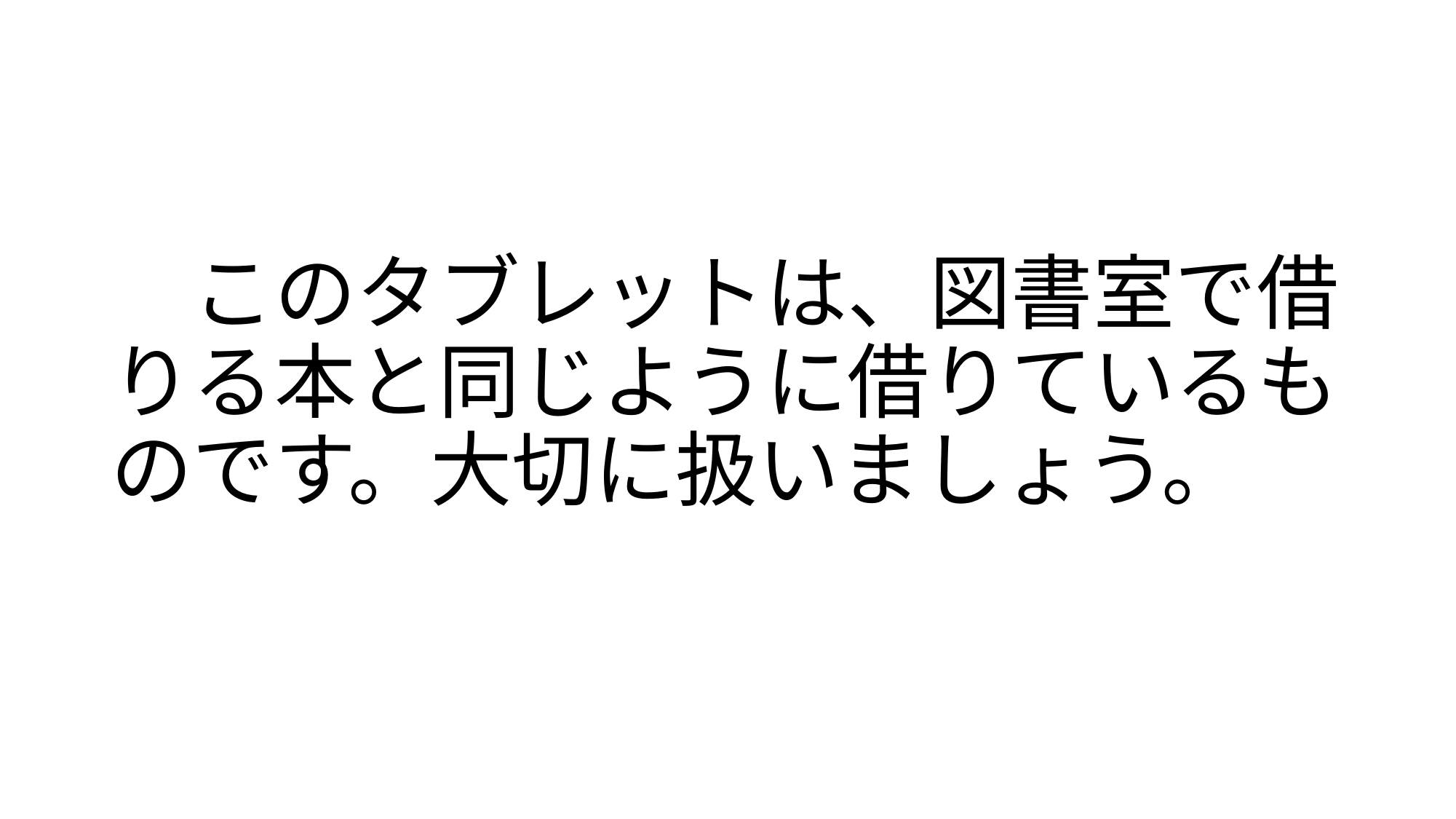

このタブレットは、図書室で借りる本と同じように借りているものです。大切に扱いましょう。